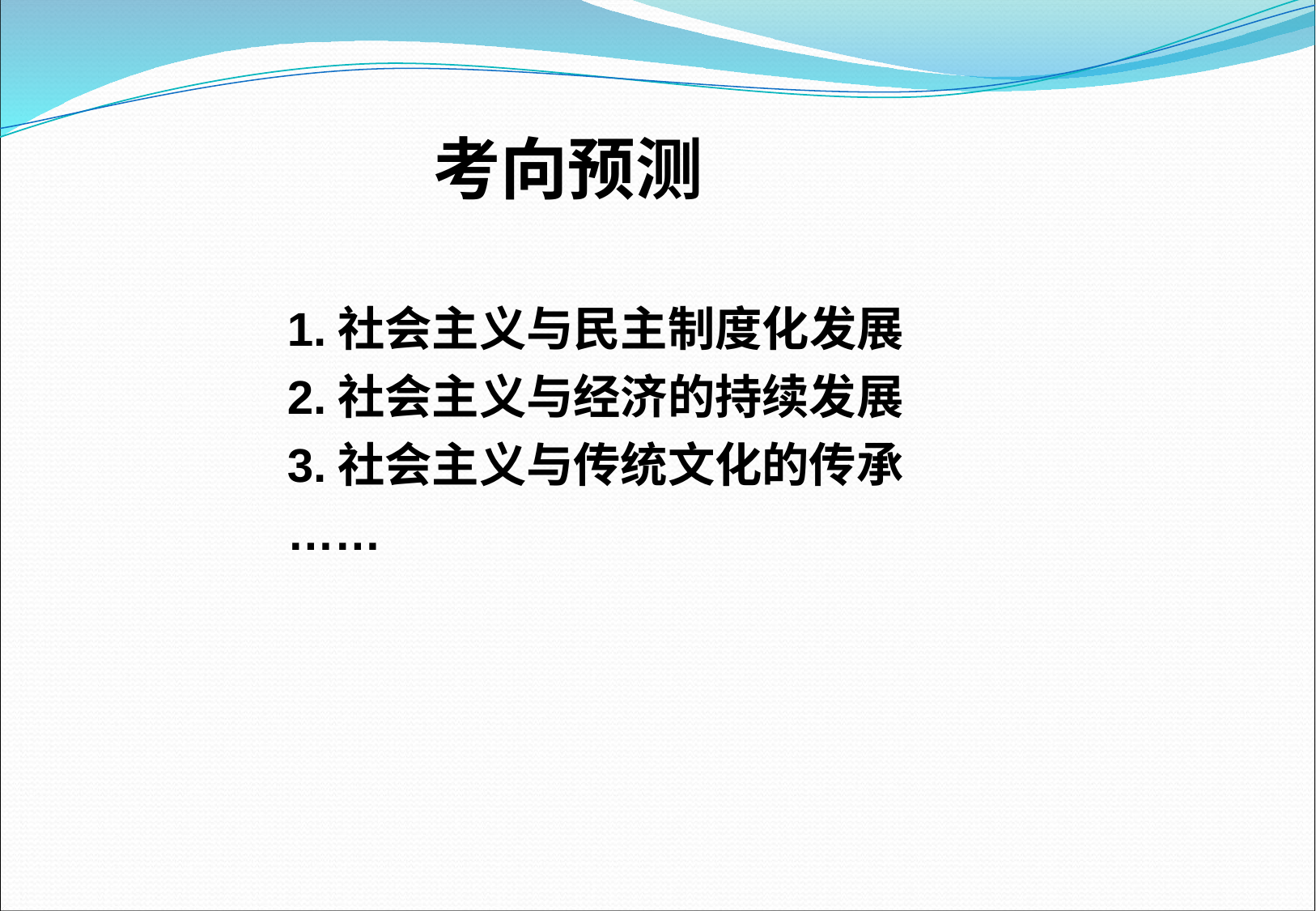

考向预测

1.社会主义与民主制度化发展
2.社会主义与经济的持续发展
3.社会主义与传统文化的传承
……